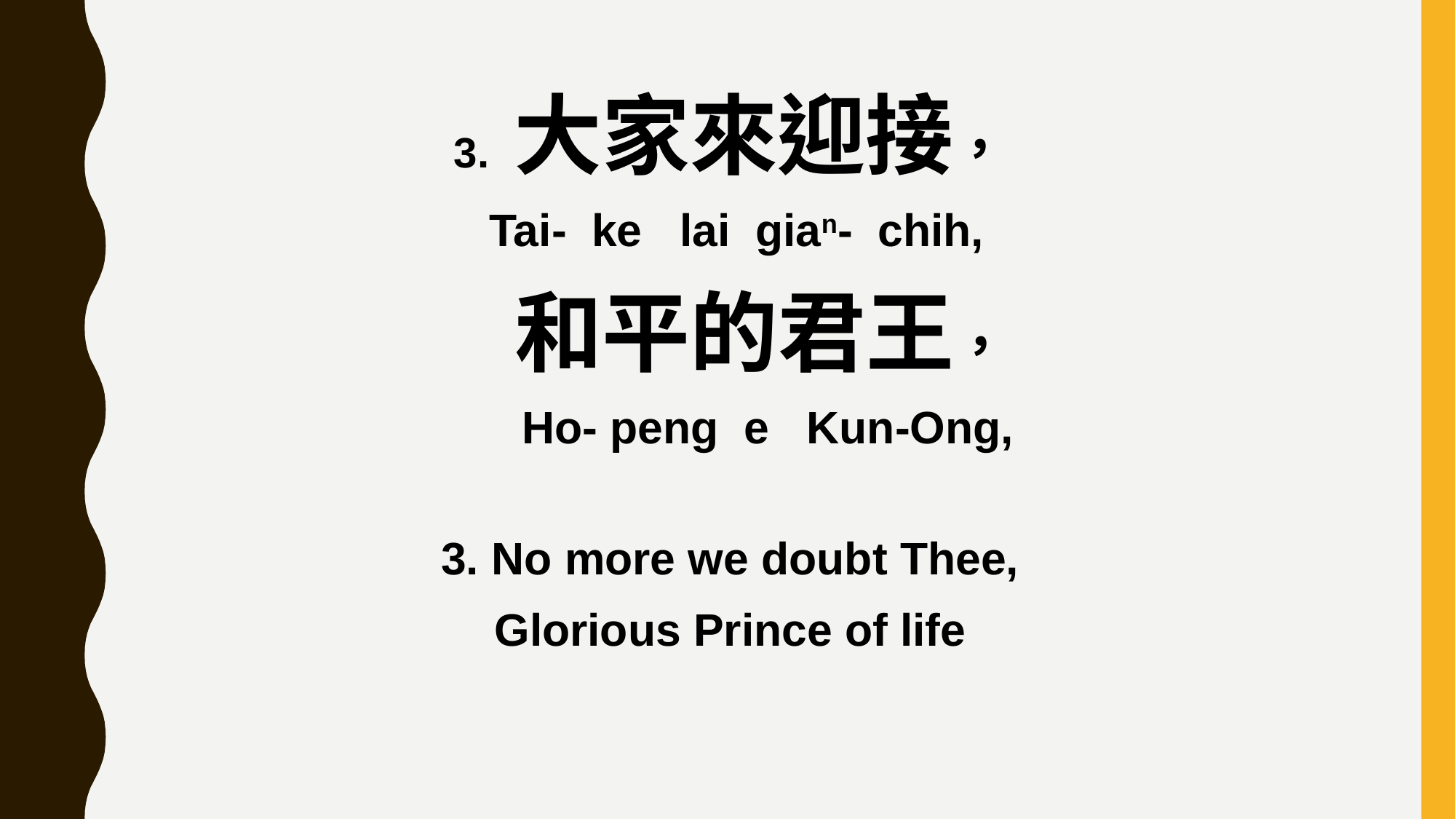

3. 大家來迎接，
 Tai-  ke   lai  gian-  chih,
  和平的君王，
      Ho- peng  e   Kun-Ong,

3. No more we doubt Thee,
Glorious Prince of life